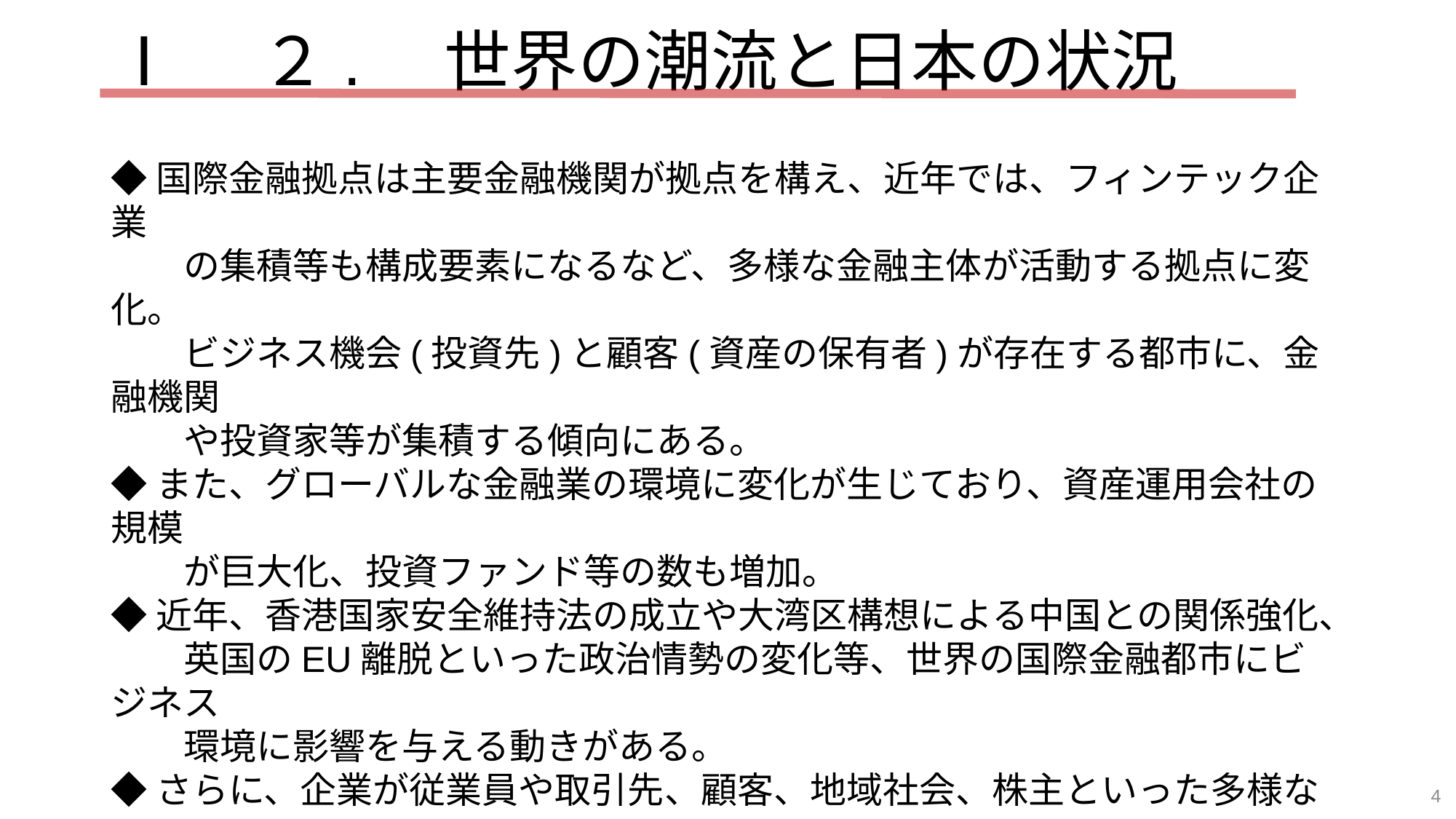

# Ⅰ　２.　世界の潮流と日本の状況
◆国際金融拠点は主要金融機関が拠点を構え、近年では、フィンテック企業
　　の集積等も構成要素になるなど、多様な金融主体が活動する拠点に変化。
　　ビジネス機会(投資先)と顧客(資産の保有者)が存在する都市に、金融機関
　　や投資家等が集積する傾向にある。
◆また、グローバルな金融業の環境に変化が生じており、資産運用会社の規模
　　が巨大化、投資ファンド等の数も増加。
◆近年、香港国家安全維持法の成立や大湾区構想による中国との関係強化、
　　英国のEU離脱といった政治情勢の変化等、世界の国際金融都市にビジネス
　　環境に影響を与える動きがある。
◆さらに、企業が従業員や取引先、顧客、地域社会、株主といった多様なステー
　　クホルダーの利益に配慮すべきという考え方へのシフトがみられ、SDGｓの達
　　成につながるサステナブルファイナンスの拡大も進んでいる。
4